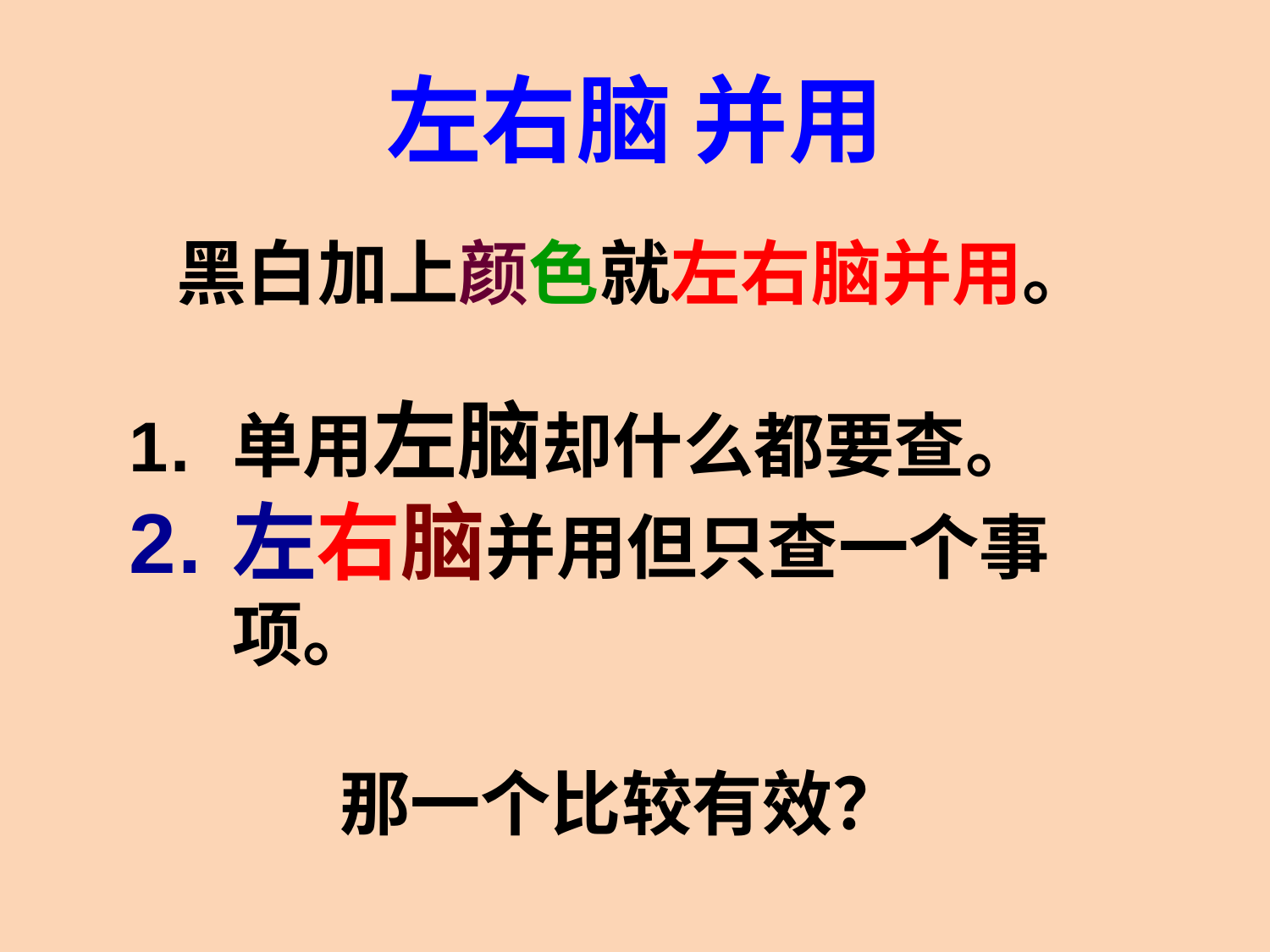

# 左右脑 并用
黑白加上颜色就左右脑并用。

单用左脑却什么都要查。
左右脑并用但只查一个事项。

那一个比较有效？